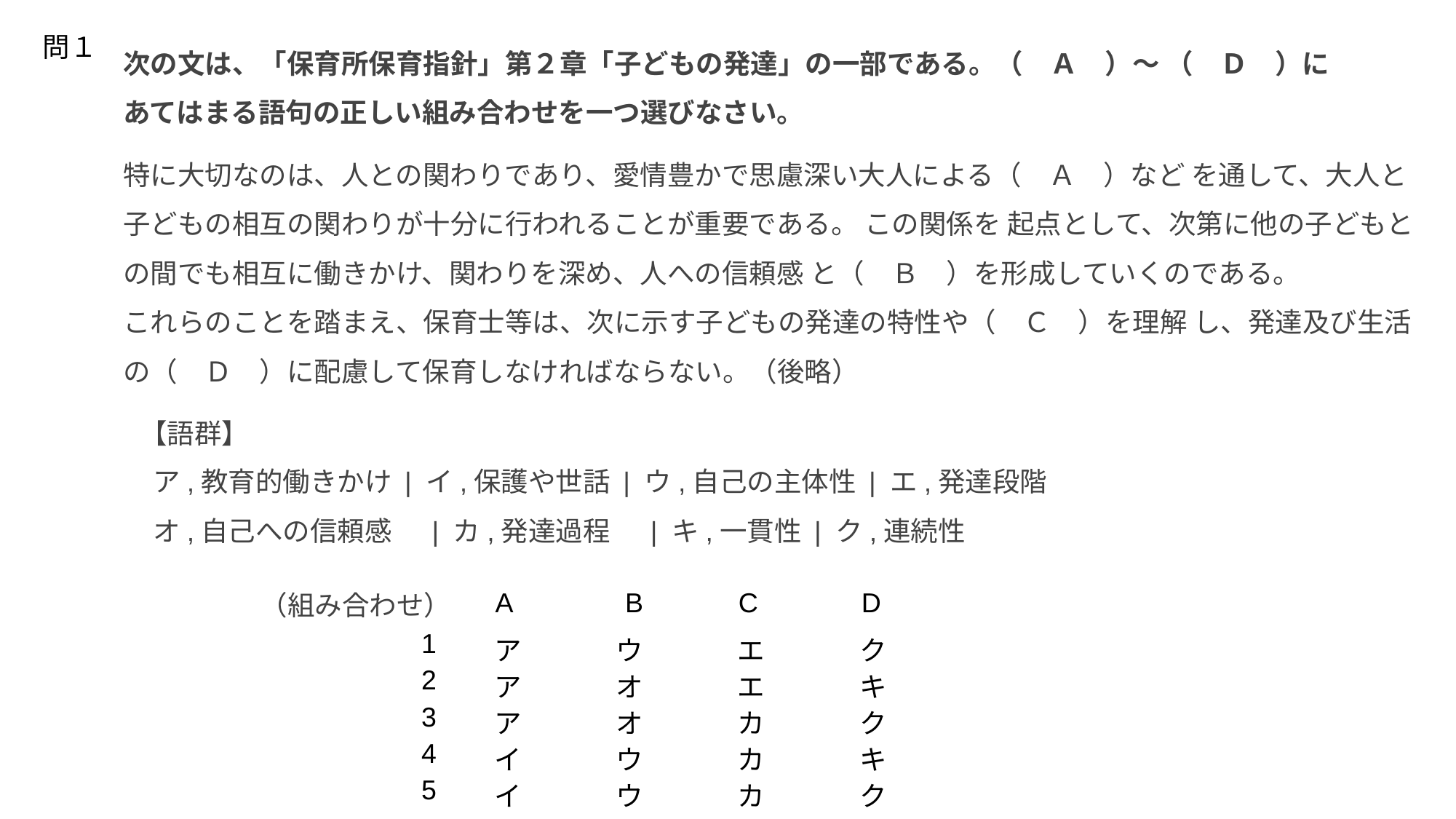

問１
次の文は、「保育所保育指針」第２章「子どもの発達」の一部である。（　Ａ　）～ （　Ｄ　）にあてはまる語句の正しい組み合わせを一つ選びなさい。
特に大切なのは、人との関わりであり、愛情豊かで思慮深い大人による（　Ａ　）など を通して、大人と子どもの相互の関わりが十分に行われることが重要である。 この関係を 起点として、次第に他の子どもとの間でも相互に働きかけ、関わりを深め、人への信頼感 と（　Ｂ　）を形成していくのである。
これらのことを踏まえ、保育士等は、次に示す子どもの発達の特性や（　Ｃ　）を理解 し、発達及び生活の（　Ｄ　）に配慮して保育しなければならない。（後略）
【語群】
ア,教育的働きかけ | イ,保護や世話 | ウ,自己の主体性 | エ,発達段階
オ,自己への信頼感　 | カ,発達過程　 | キ,一貫性 | ク,連続性
（組み合わせ）
| A | B | C | D |
| --- | --- | --- | --- |
| 1 | ア | ウ | エ | ク |
| --- | --- | --- | --- | --- |
| 2 | ア | オ | エ | キ |
| 3 | ア | オ | カ | ク |
| 4 | イ | ウ | カ | キ |
| 5 | イ | ウ | カ | ク |